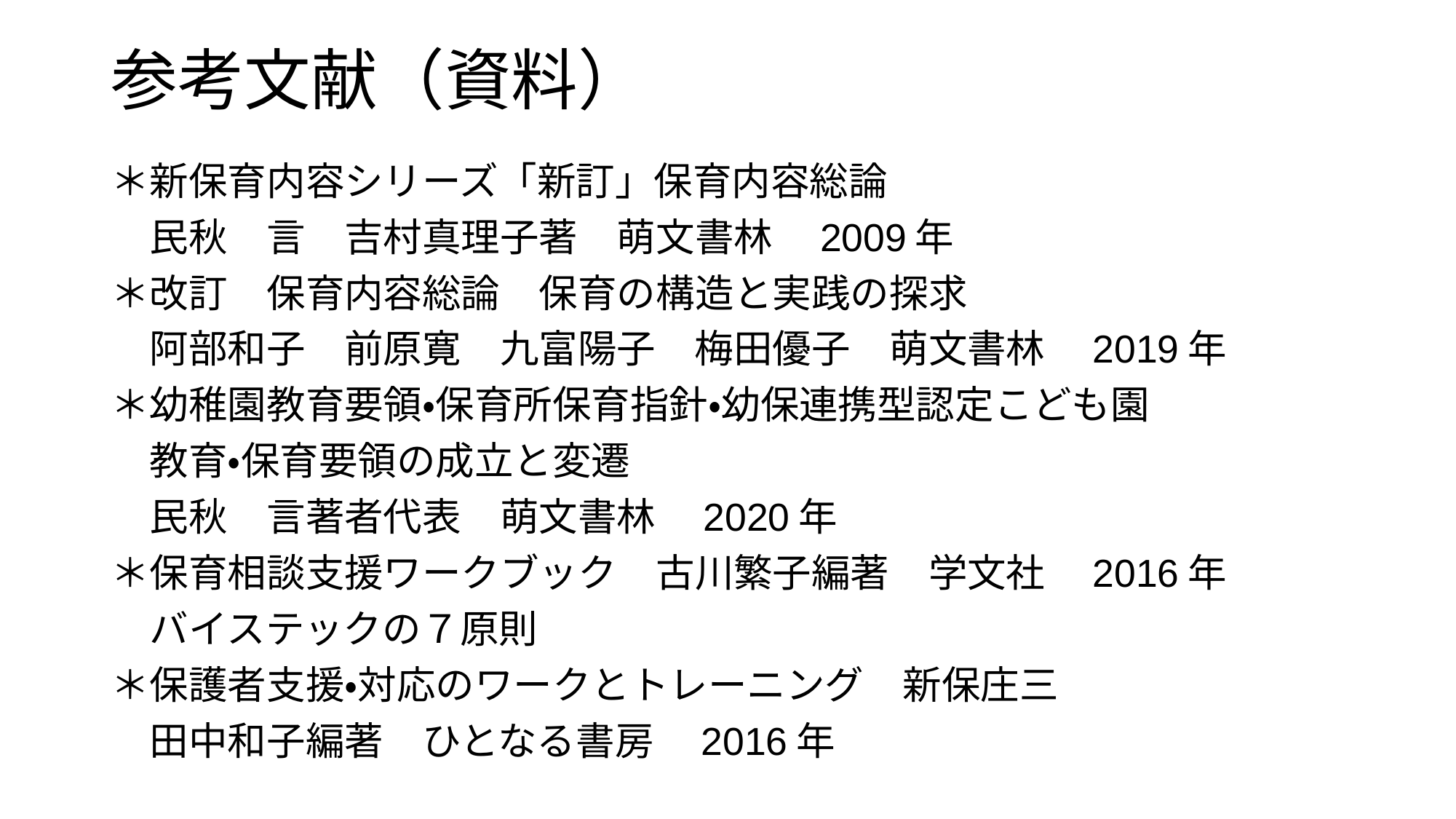

# 参考文献（資料）
＊新保育内容シリーズ「新訂」保育内容総論
　民秋　言　吉村真理子著　萌文書林　2009年
＊改訂　保育内容総論　保育の構造と実践の探求
　阿部和子　前原寛　九富陽子　梅田優子　萌文書林　2019年
＊幼稚園教育要領・保育所保育指針・幼保連携型認定こども園
　教育・保育要領の成立と変遷
　民秋　言著者代表　萌文書林　2020年
＊保育相談支援ワークブック　古川繁子編著　学文社　2016年
　バイステックの７原則
＊保護者支援・対応のワークとトレーニング　新保庄三
　田中和子編著　ひとなる書房　2016年